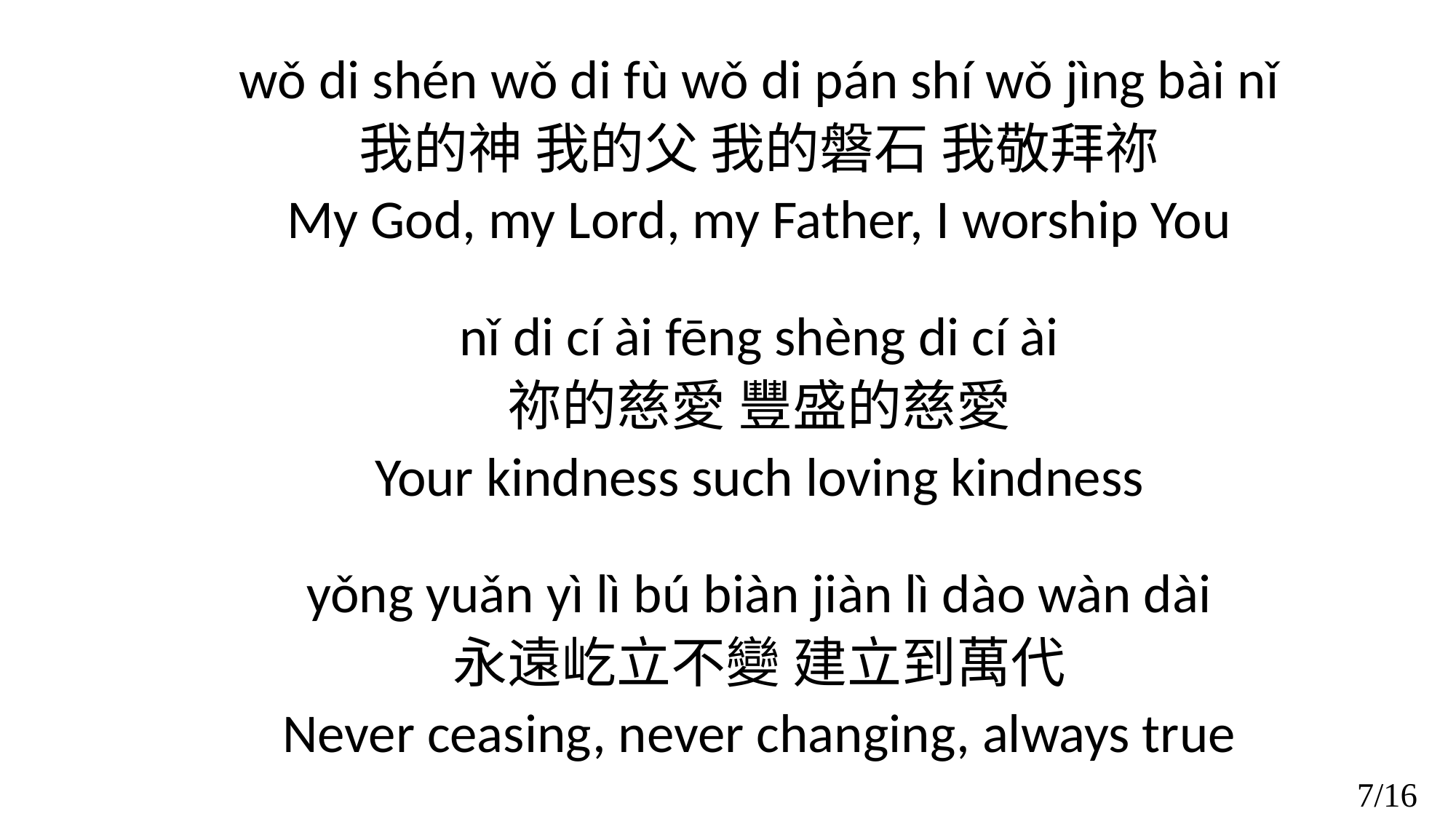

wǒ di shén wǒ di fù wǒ di pán shí wǒ jìng bài nǐ
我的神 我的父 我的磐石 我敬拜祢
My God, my Lord, my Father, I worship You

nǐ di cí ài fēng shèng di cí ài
祢的慈愛 豐盛的慈愛
Your kindness such loving kindness

yǒng yuǎn yì lì bú biàn jiàn lì dào wàn dài
永遠屹立不變 建立到萬代
Never ceasing, never changing, always true
7/16